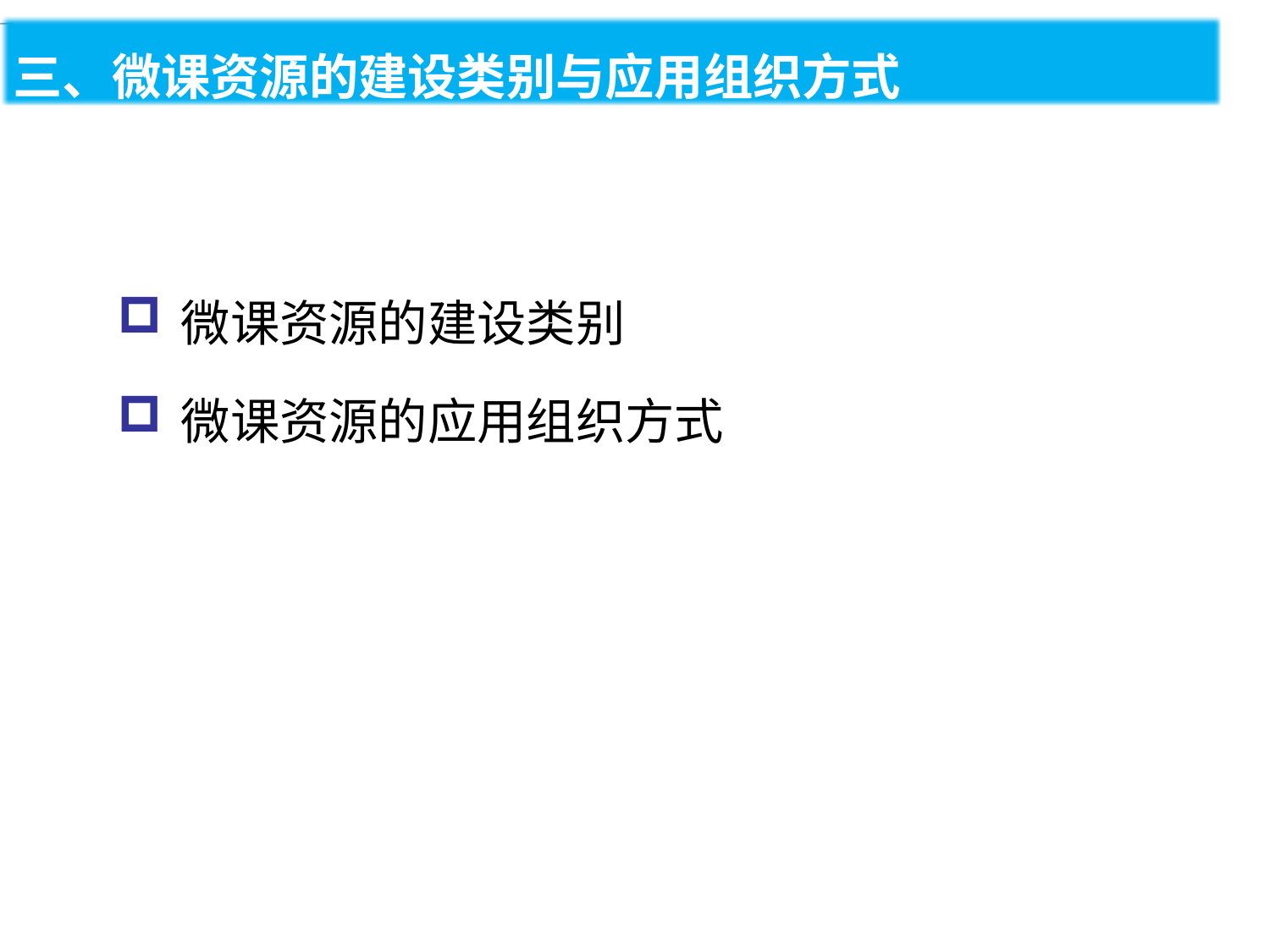

三、微课资源的建设类别与应用组织方式
微课资源的建设类别
微课资源的应用组织方式